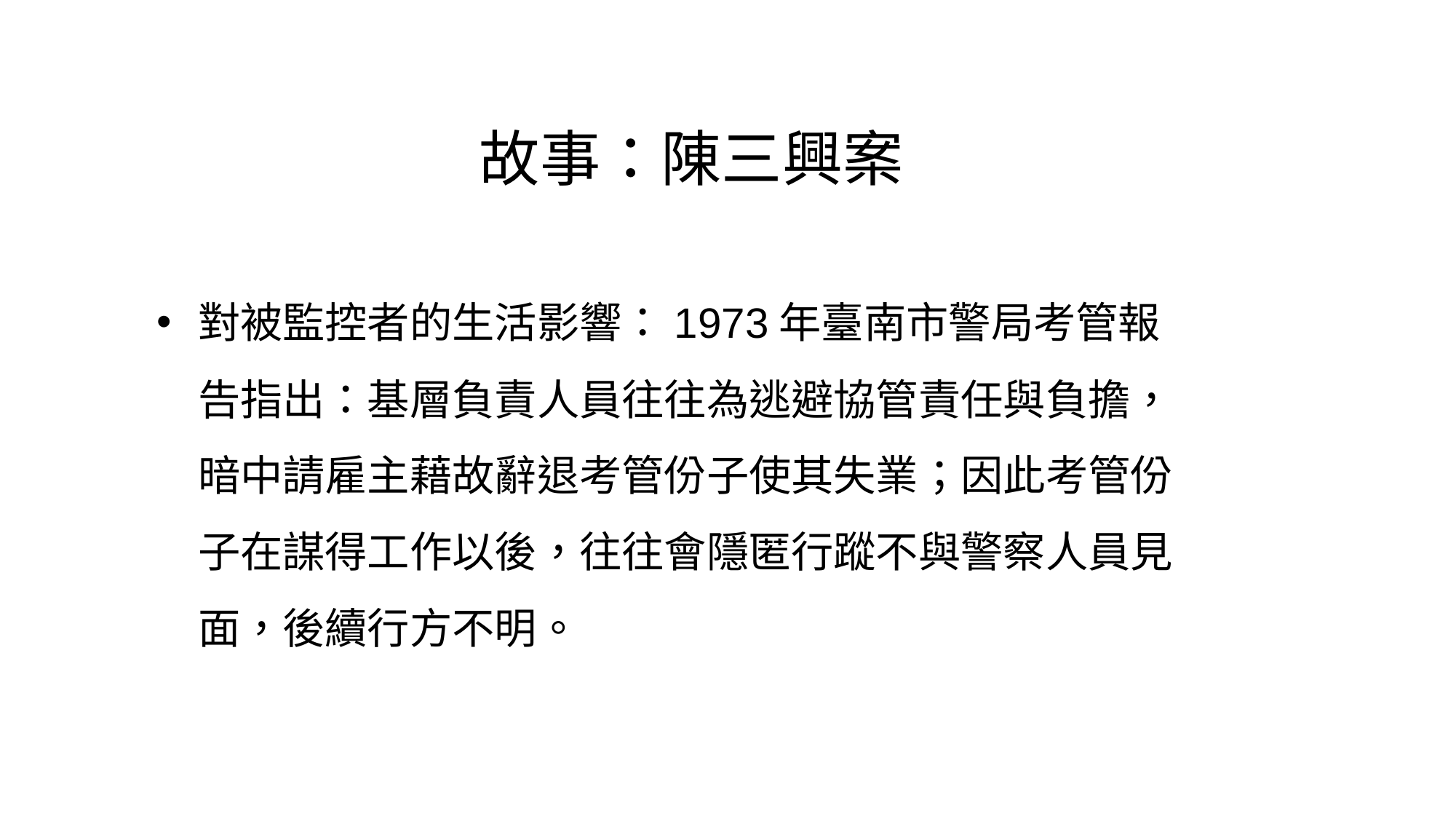

# 故事：陳三興案
對被監控者的生活影響：1973年臺南市警局考管報告指出：基層負責人員往往為逃避協管責任與負擔，暗中請雇主藉故辭退考管份子使其失業；因此考管份子在謀得工作以後，往往會隱匿行蹤不與警察人員見面，後續行方不明。